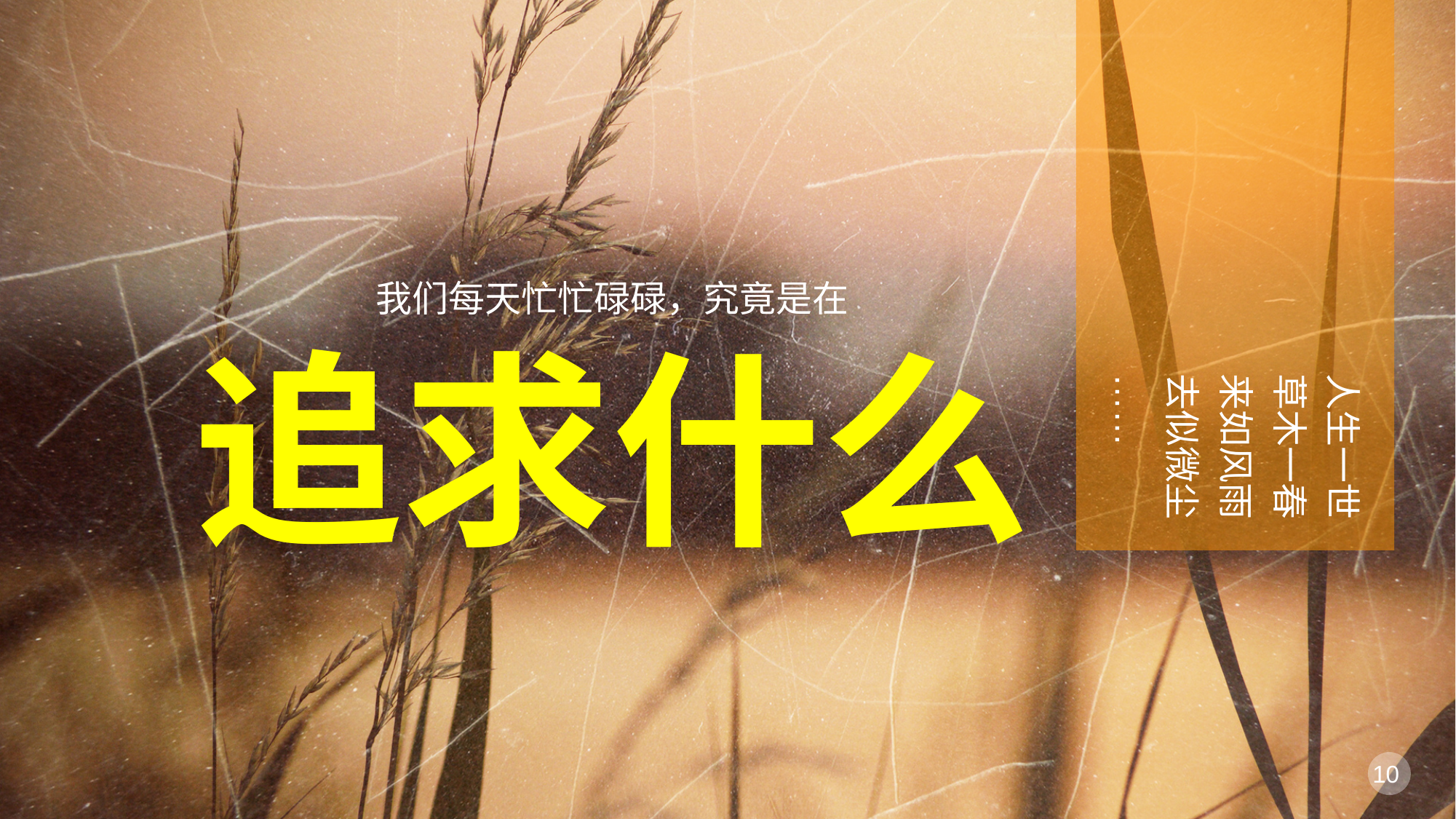

人生一世
草木一春
来如风雨
去似微尘
……
我们每天忙忙碌碌，究竟是在
追求什么